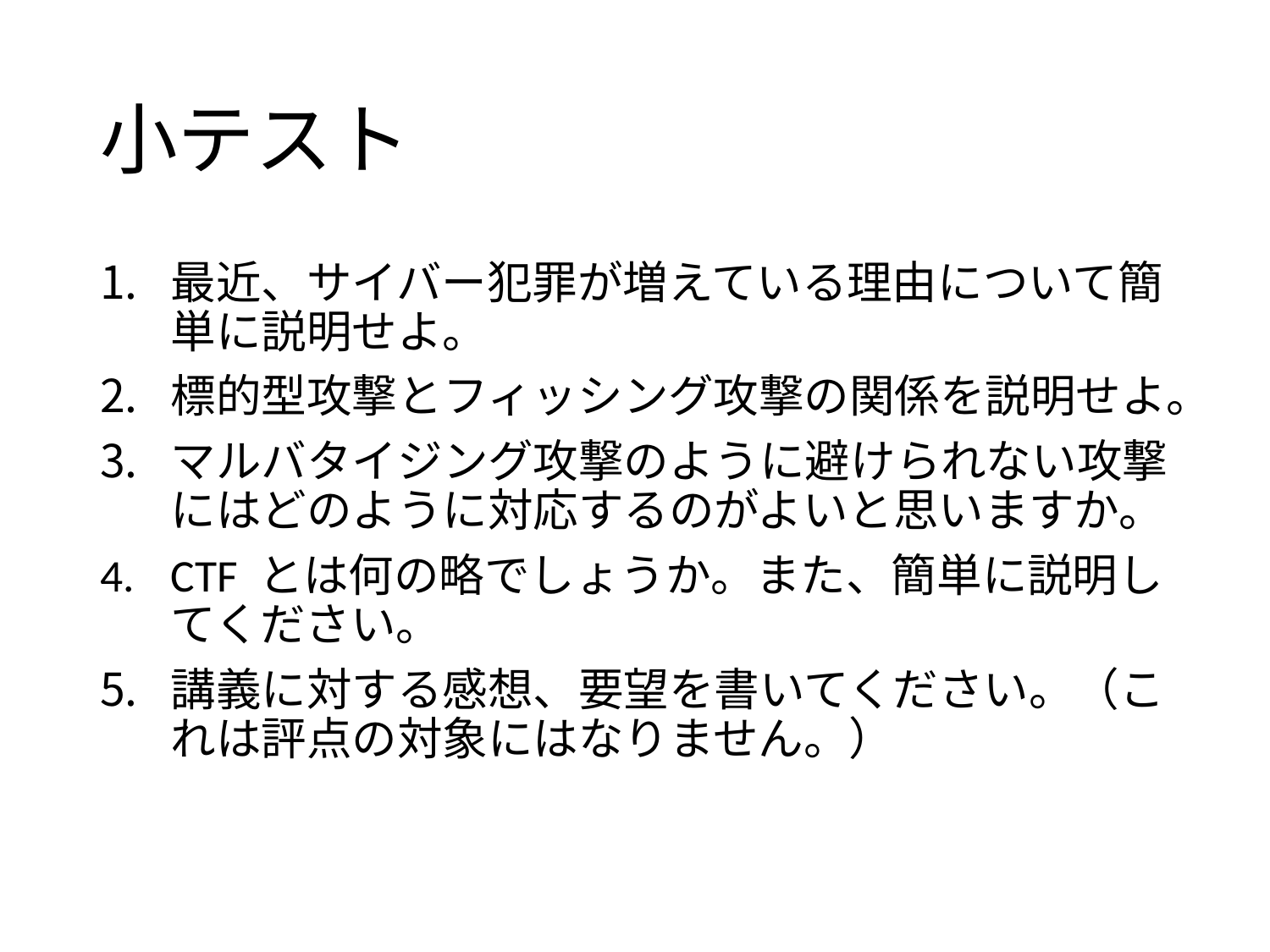

# 小テスト
最近、サイバー犯罪が増えている理由について簡単に説明せよ。
標的型攻撃とフィッシング攻撃の関係を説明せよ。
マルバタイジング攻撃のように避けられない攻撃にはどのように対応するのがよいと思いますか。
CTF とは何の略でしょうか。また、簡単に説明してください。
講義に対する感想、要望を書いてください。（これは評点の対象にはなりません。）